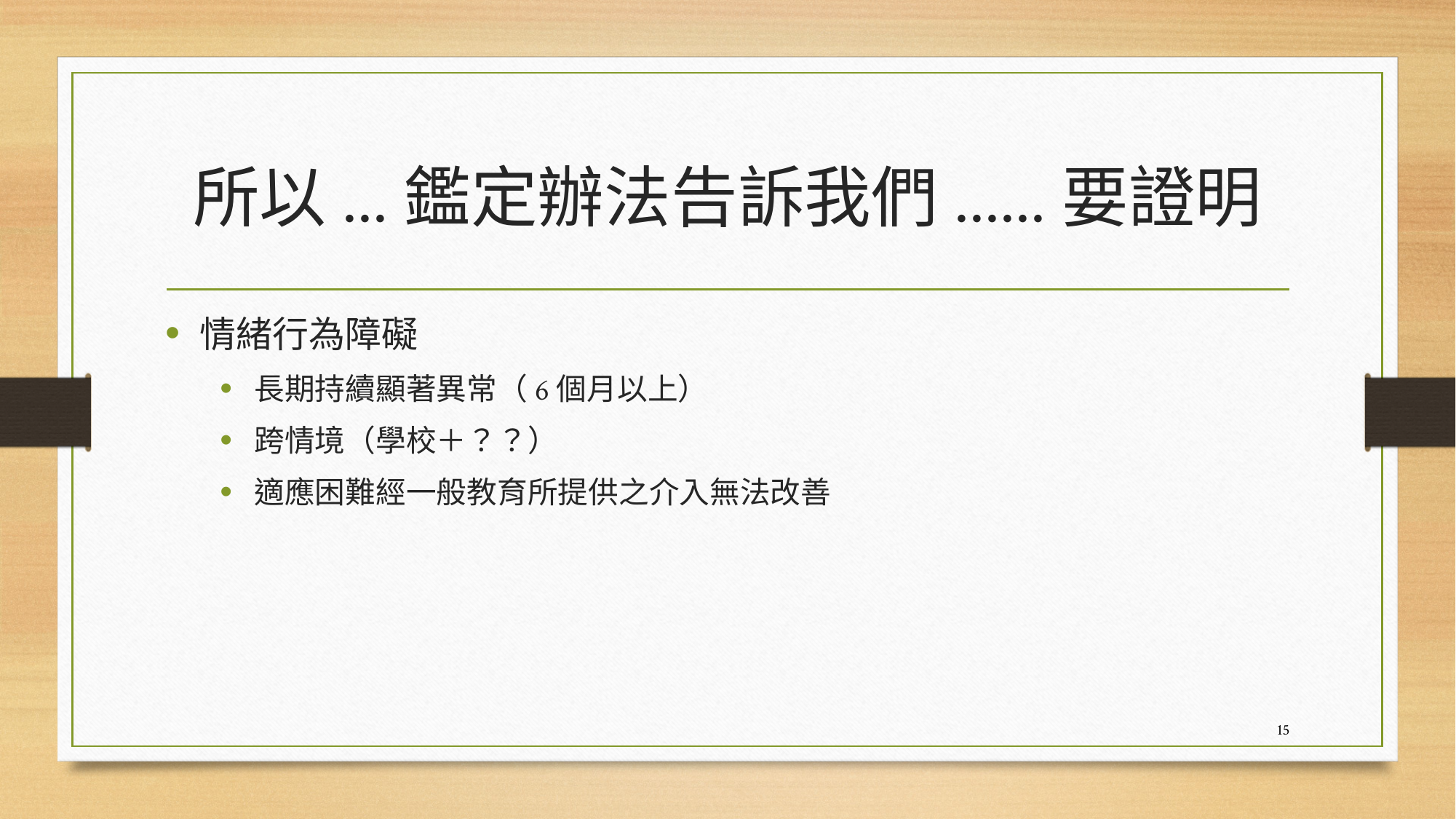

# 所以...鑑定辦法告訴我們......要證明
情緒行為障礙
長期持續顯著異常（6個月以上）
跨情境（學校＋？？）
適應困難經一般教育所提供之介入無法改善

15